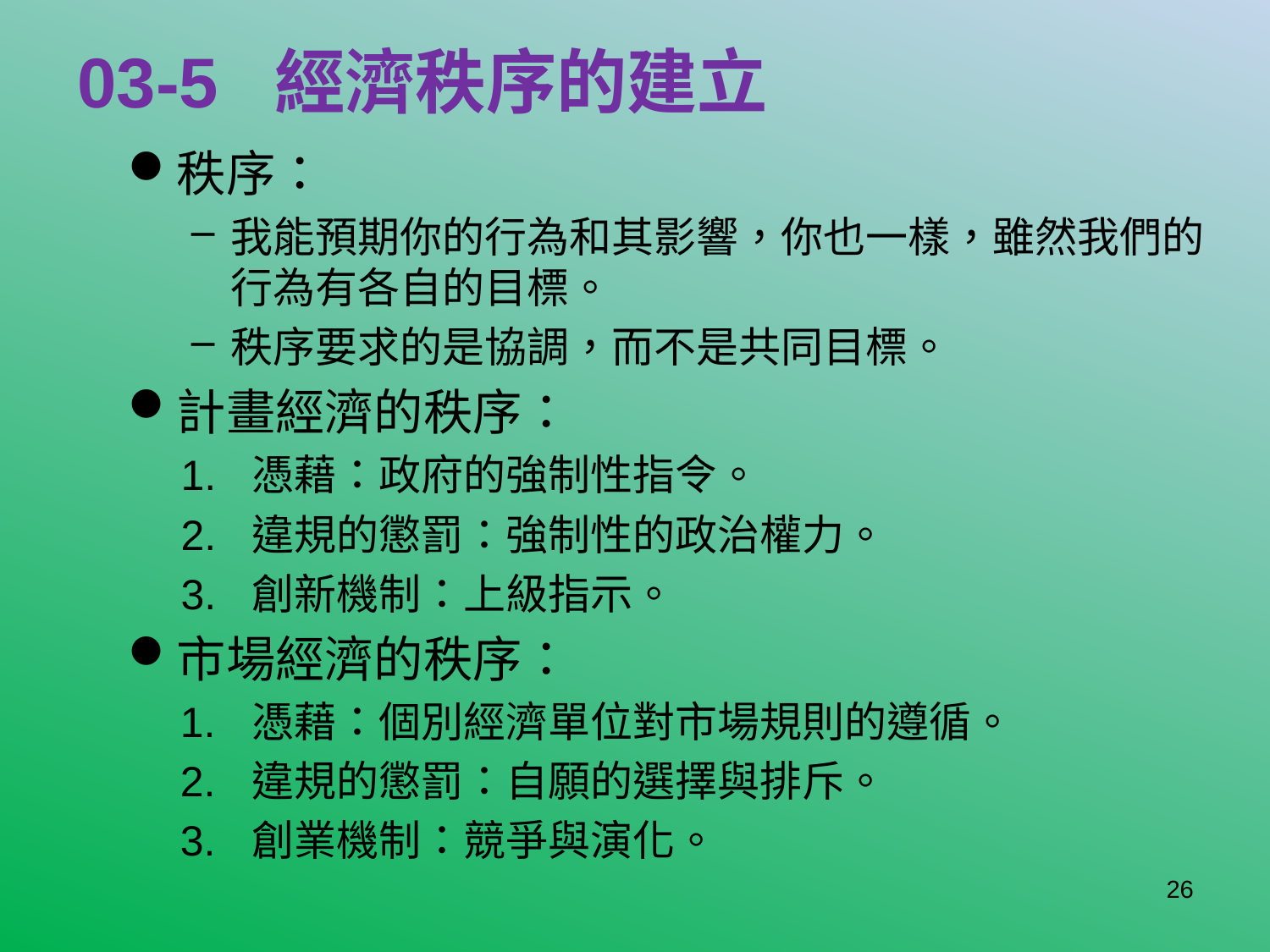

# 03-5  經濟秩序的建立
秩序：
我能預期你的行為和其影響，你也一樣，雖然我們的行為有各自的目標。
秩序要求的是協調，而不是共同目標。
計畫經濟的秩序：
憑藉：政府的強制性指令。
違規的懲罰：強制性的政治權力。
創新機制：上級指示。
市場經濟的秩序：
憑藉：個別經濟單位對市場規則的遵循。
違規的懲罰：自願的選擇與排斥。
創業機制：競爭與演化。
26